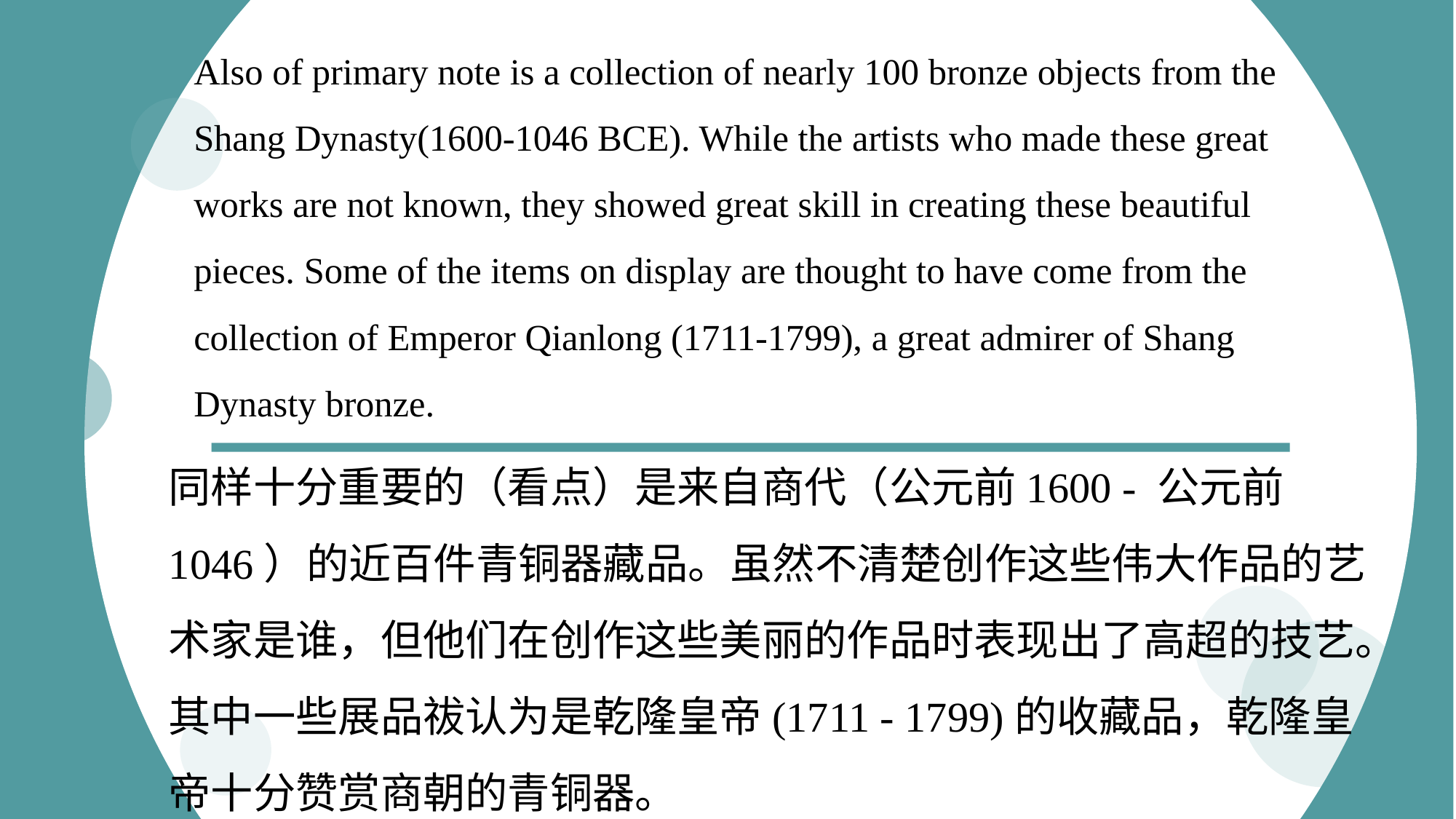

Also of primary note is a collection of nearly 100 bronze objects from the Shang Dynasty(1600-1046 BCE). While the artists who made these great works are not known, they showed great skill in creating these beautiful pieces. Some of the items on display are thought to have come from the collection of Emperor Qianlong (1711-1799), a great admirer of Shang Dynasty bronze.

同样十分重要的（看点）是来自商代（公元前1600 - 公元前1046）的近百件青铜器藏品。虽然不清楚创作这些伟大作品的艺术家是谁，但他们在创作这些美丽的作品时表现出了高超的技艺。其中一些展品祓认为是乾隆皇帝(1711 - 1799)的收藏品，乾隆皇帝十分赞赏商朝的青铜器。